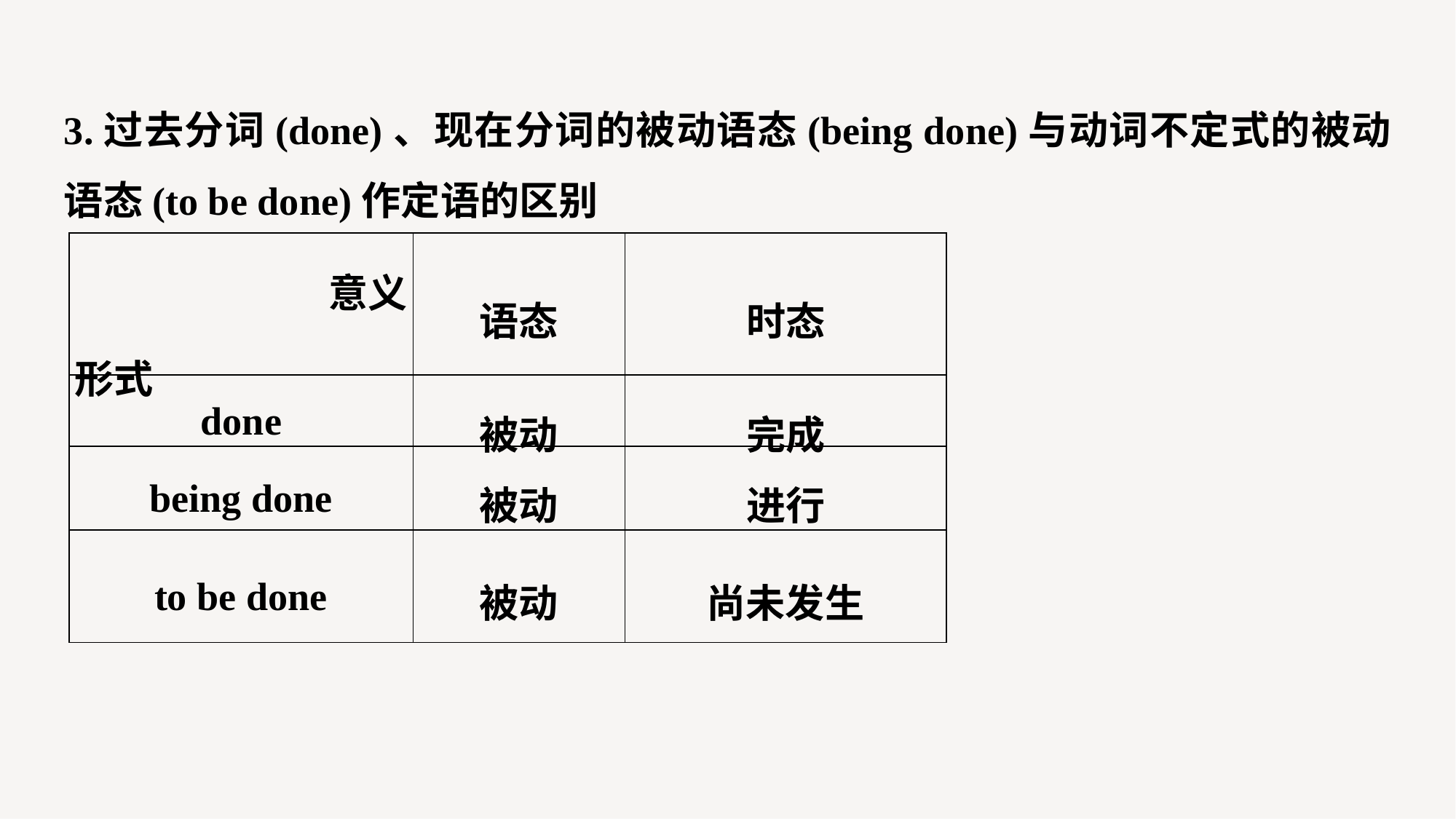

3.过去分词(done)、现在分词的被动语态(being done)与动词不定式的被动语态(to be done)作定语的区别
| 意义 形式 | 语态 | 时态 |
| --- | --- | --- |
| done | 被动 | 完成 |
| being done | 被动 | 进行 |
| to be done | 被动 | 尚未发生 |